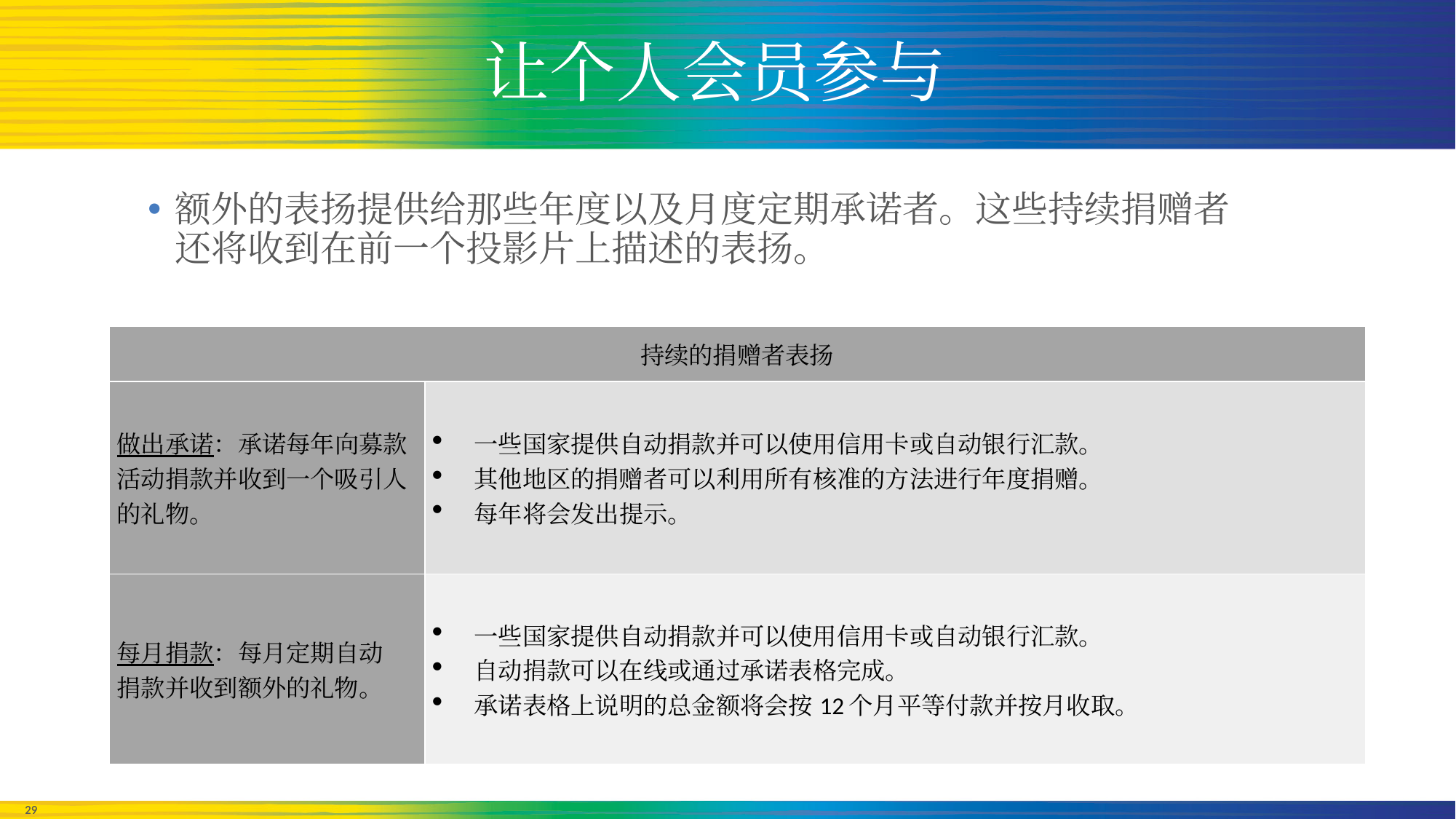

# 让个人会员参与
额外的表扬提供给那些年度以及月度定期承诺者。这些持续捐赠者
还将收到在前一个投影片上描述的表扬。

| 持续的捐赠者表扬 |  |
| --- | --- |
| 做出承诺：承诺每年向募款活动捐款并收到一个吸引人的礼物。 | 一些国家提供自动捐款并可以使用信用卡或自动银行汇款。 其他地区的捐赠者可以利用所有核准的方法进行年度捐赠。 每年将会发出提示。 |
| 每月捐款：每月定期自动 捐款并收到额外的礼物。 | 一些国家提供自动捐款并可以使用信用卡或自动银行汇款。 自动捐款可以在线或通过承诺表格完成。 承诺表格上说明的总金额将会按12个月平等付款并按月收取。 |